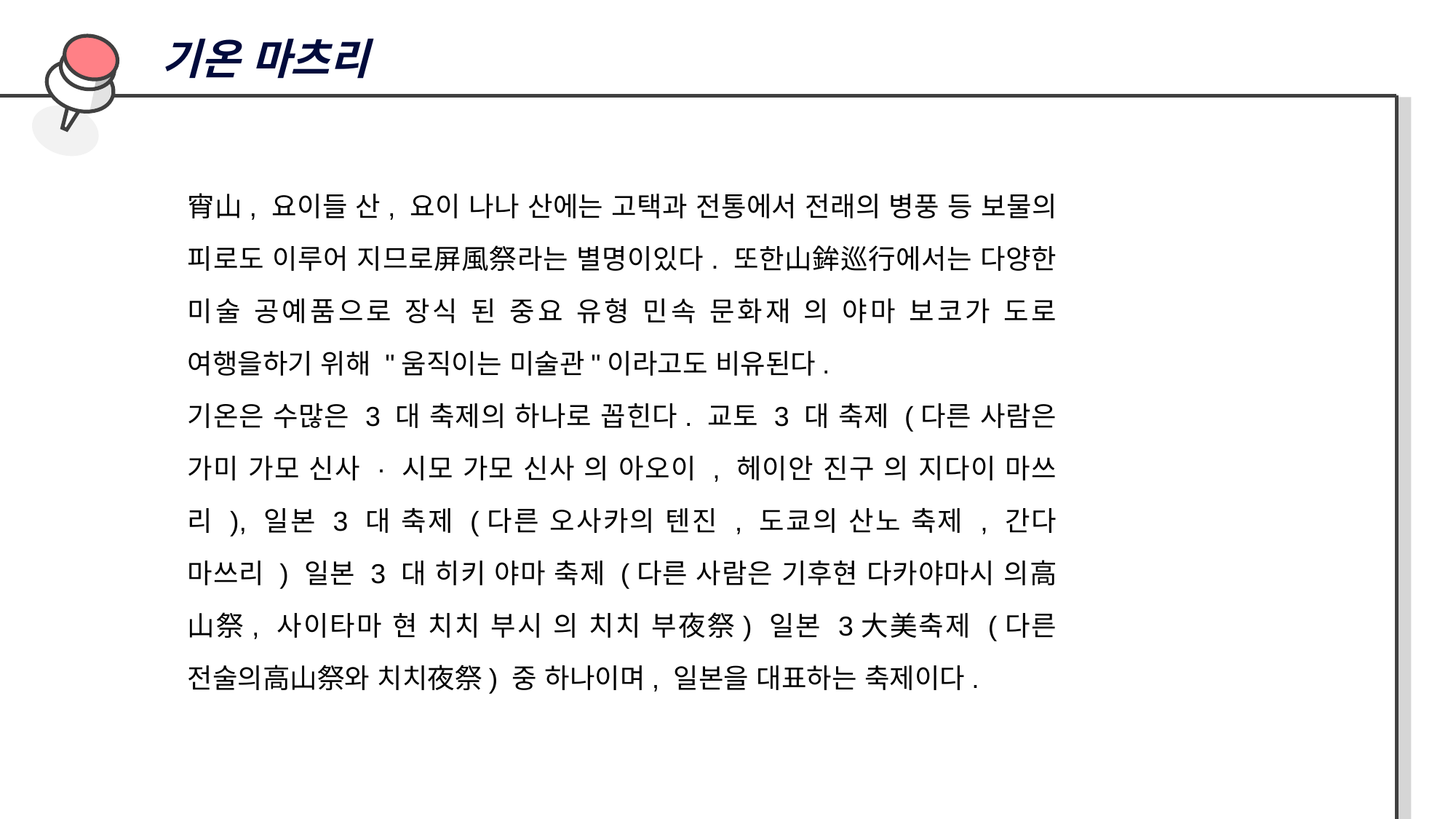

기온 마츠리

宵山, 요이들 산, 요이 나나 산에는 고택과 전통에서 전래의 병풍 등 보물의 피로도 이루어 지므로屏風祭라는 별명이있다. 또한山鉾巡行에서는 다양한 미술 공예품으로 장식 된 중요 유형 민속 문화재 의 야마 보코가 도로 여행을하기 위해 "움직이는 미술관"이라고도 비유된다.
기온은 수많은 3 대 축제의 하나로 꼽힌다. 교토 3 대 축제 (다른 사람은 가미 가모 신사 · 시모 가모 신사 의 아오이 , 헤이안 진구 의 지다이 마쓰리 ), 일본 3 대 축제 (다른 오사카의 텐진 , 도쿄의 산노 축제 , 간다 마쓰리 ) 일본 3 대 히키 야마 축제 (다른 사람은 기후현 다카야마시 의高山祭, 사이타마 현 치치 부시 의 치치 부夜祭) 일본 3大美축제 (다른 전술의高山祭와 치치夜祭) 중 하나이며, 일본을 대표하는 축제이다.